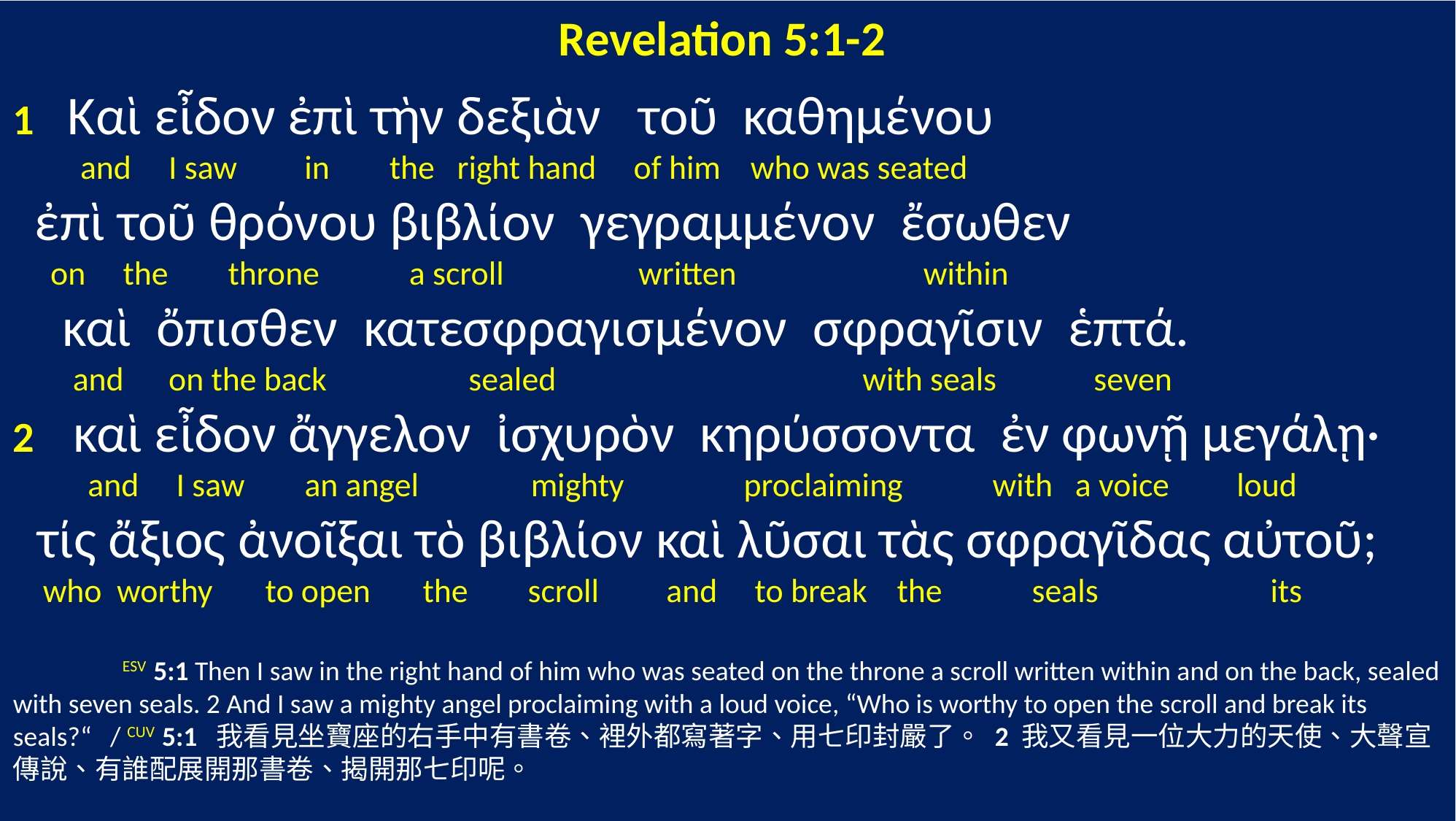

Revelation 5:1-2

1   Καὶ εἶδον ἐπὶ τὴν δεξιὰν   τοῦ  καθημένου
         and     I saw         in        the   right hand     of him    who was seated
  ἐπὶ τοῦ θρόνου βιβλίον  γεγραμμένον  ἔσωθεν
     on     the        throne            a scroll                  written                         within
    καὶ  ὄπισθεν  κατεσφραγισμένον  σφραγῖσιν  ἑπτά.
        and      on the back                   sealed                                         with seals             seven
2    καὶ εἶδον ἄγγελον  ἰσχυρὸν  κηρύσσοντα  ἐν φωνῇ μεγάλῃ·
          and     I saw        an angel               mighty                proclaiming            with   a voice         loud
  τίς ἄξιος ἀνοῖξαι τὸ βιβλίον καὶ λῦσαι τὰς σφραγῖδας αὐτοῦ;
    who  worthy       to open       the        scroll         and     to break    the            seals                       its

	ESV  5:1 Then I saw in the right hand of him who was seated on the throne a scroll written within and on the back, sealed with seven seals. 2 And I saw a mighty angel proclaiming with a loud voice, “Who is worthy to open the scroll and break its seals?“   / CUV  5:1  我看見坐寶座的右手中有書卷、裡外都寫著字、用七印封嚴了。 2 我又看見一位大力的天使、大聲宣傳說、有誰配展開那書卷、揭開那七印呢。